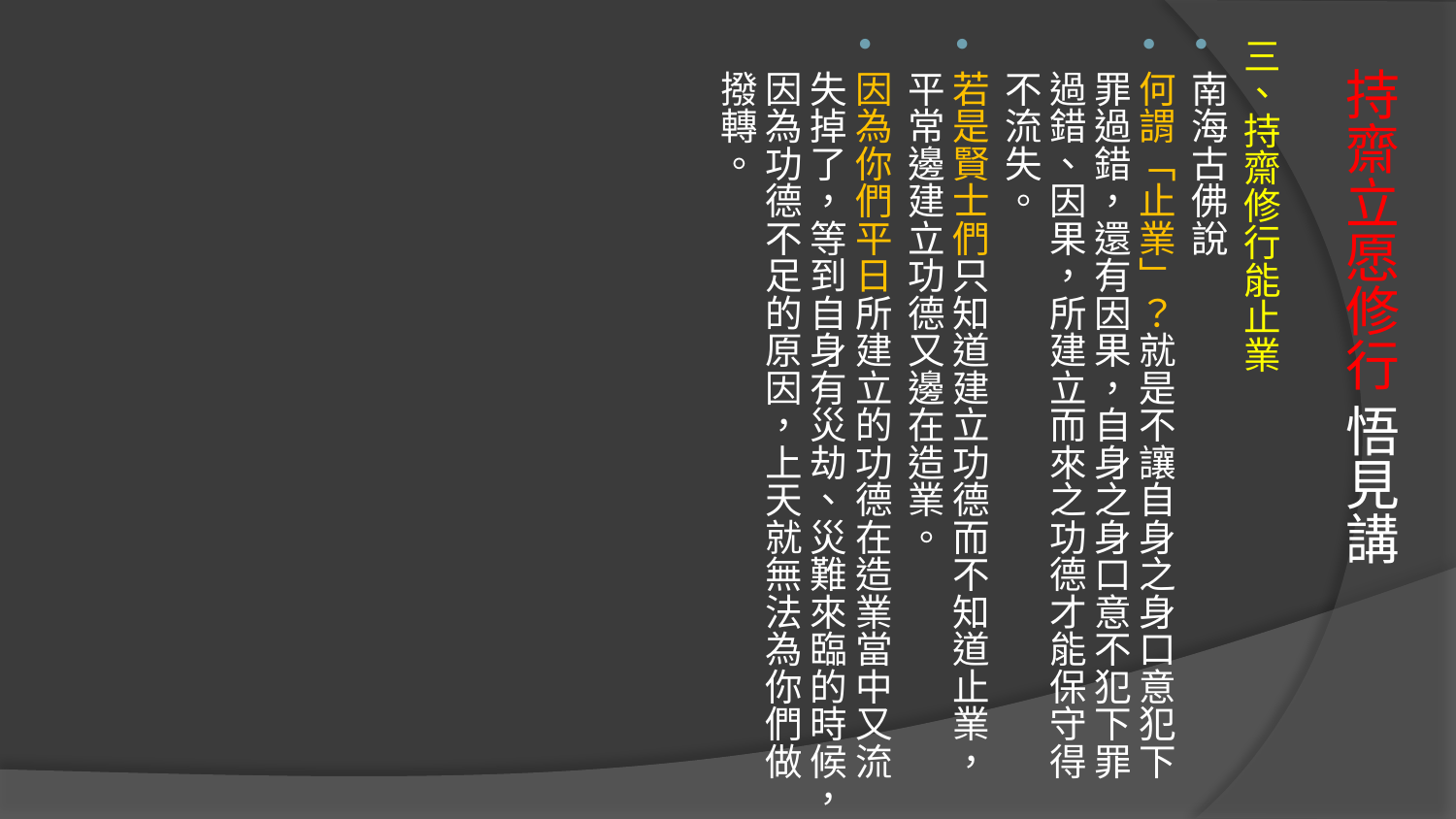

三、持齋修行能止業
南海古佛說
何謂「止業」？就是不讓自身之身口意犯下罪過錯，還有因果，自身之身口意不犯下罪過錯、因果，所建立而來之功德才能保守得不流失。
若是賢士們只知道建立功德而不知道止業，平常邊建立功德又邊在造業。
因為你們平日所建立的功德在造業當中又流失掉了，等到自身有災劫、災難來臨的時候，因為功德不足的原因，上天就無法為你們做撥轉。

# 持齋立愿修行 悟見講